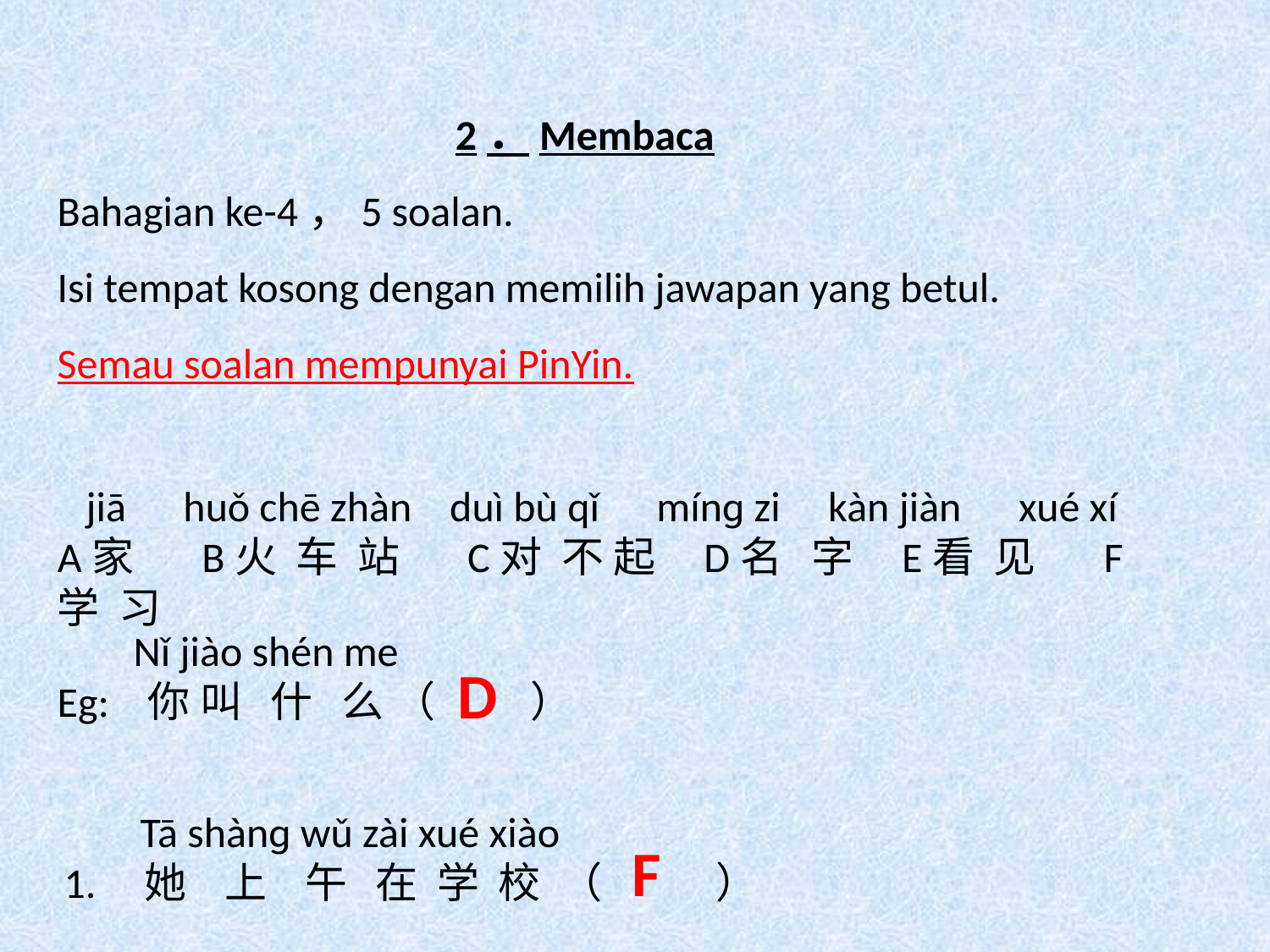

2．Membaca
Bahagian ke-4，5 soalan.
Isi tempat kosong dengan memilih jawapan yang betul.
Semau soalan mempunyai PinYin.
   jiā      huǒ chē zhàn    duì bù qǐ      mínɡ zi     kàn jiàn      xué xí
A家      B火  车  站      C对  不 起    D名   字    E看  见      F学  习

        Nǐ jiào shén me
Eg:   你 叫   什   么 （          ）
D
         Tā shànɡ wǔ zài xué xiào
 1.    她    上    午   在  学  校  （            ）
F